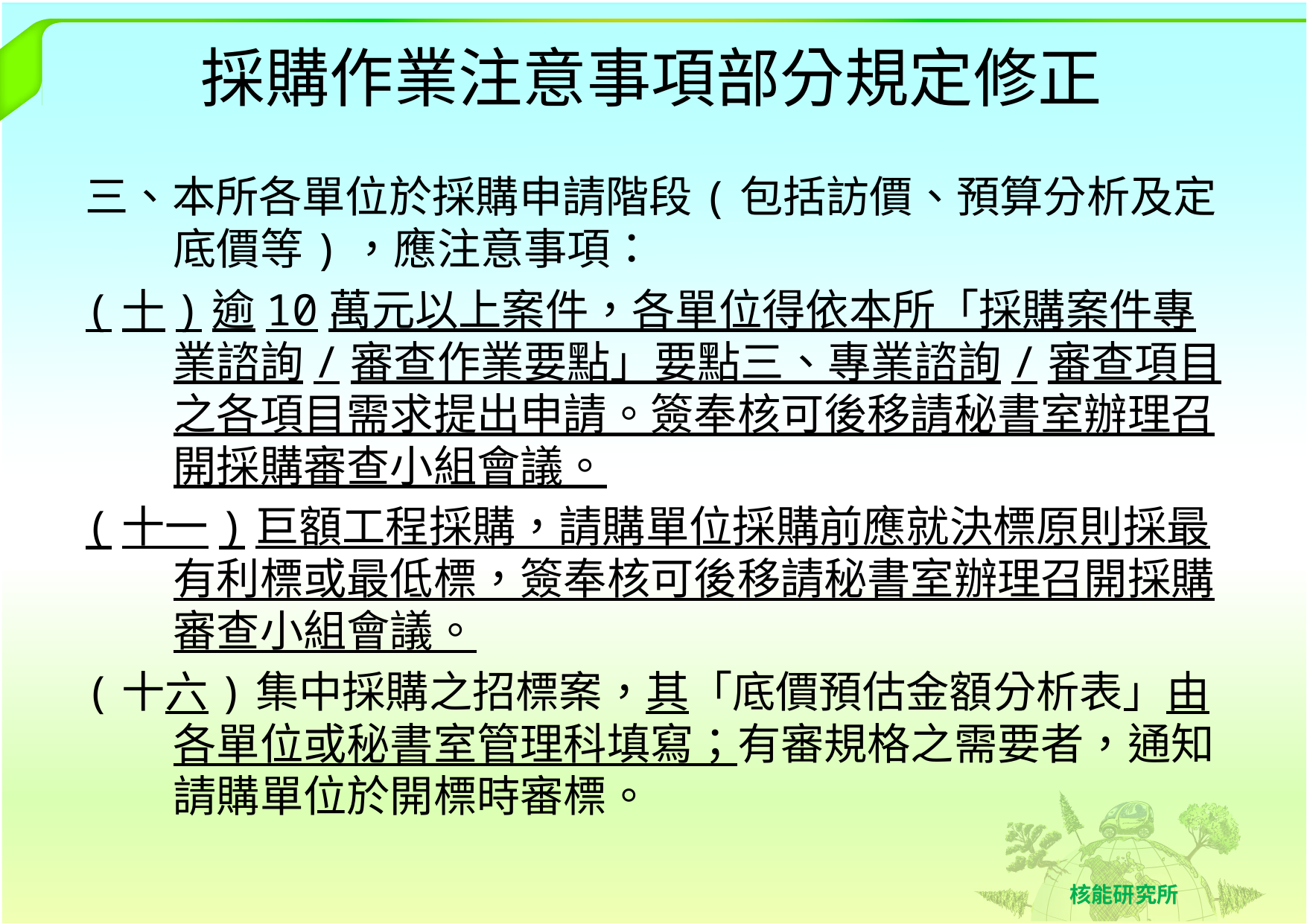

# 採購作業注意事項部分規定修正
三、本所各單位於採購申請階段(包括訪價、預算分析及定底價等)，應注意事項：
(十)逾10萬元以上案件，各單位得依本所「採購案件專業諮詢/審查作業要點」要點三、專業諮詢/審查項目之各項目需求提出申請。簽奉核可後移請秘書室辦理召開採購審查小組會議。
(十一)巨額工程採購，請購單位採購前應就決標原則採最有利標或最低標，簽奉核可後移請秘書室辦理召開採購審查小組會議。
(十六)集中採購之招標案，其「底價預估金額分析表」由各單位或秘書室管理科填寫；有審規格之需要者，通知請購單位於開標時審標。